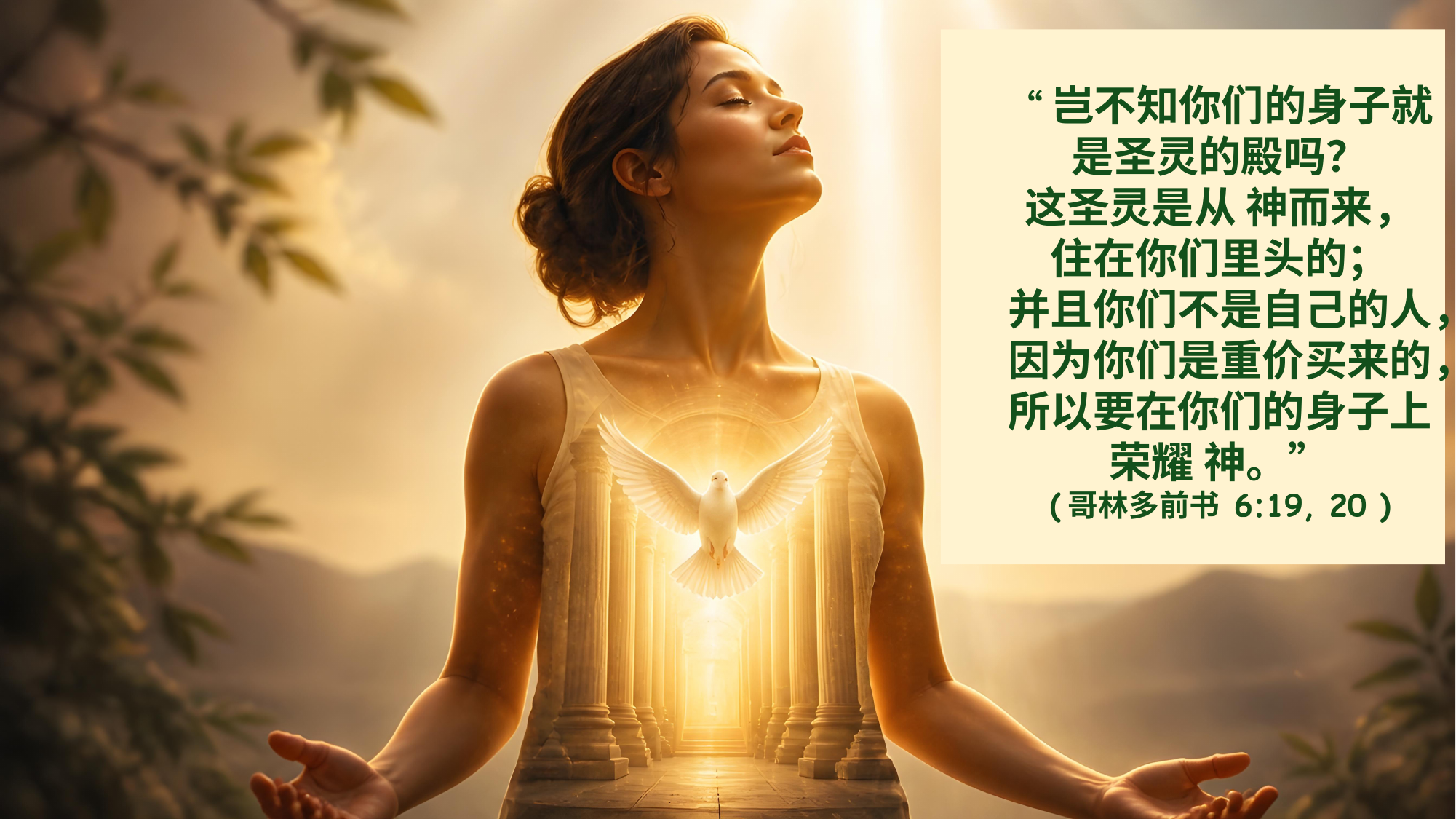

“岂不知你们的身子就是圣灵的殿吗？
这圣灵是从 神而来，住在你们里头的；
并且你们不是自己的人，
因为你们是重价买来的，所以要在你们的身子上荣耀 神。”
(哥林多前书 6:19, 20 )